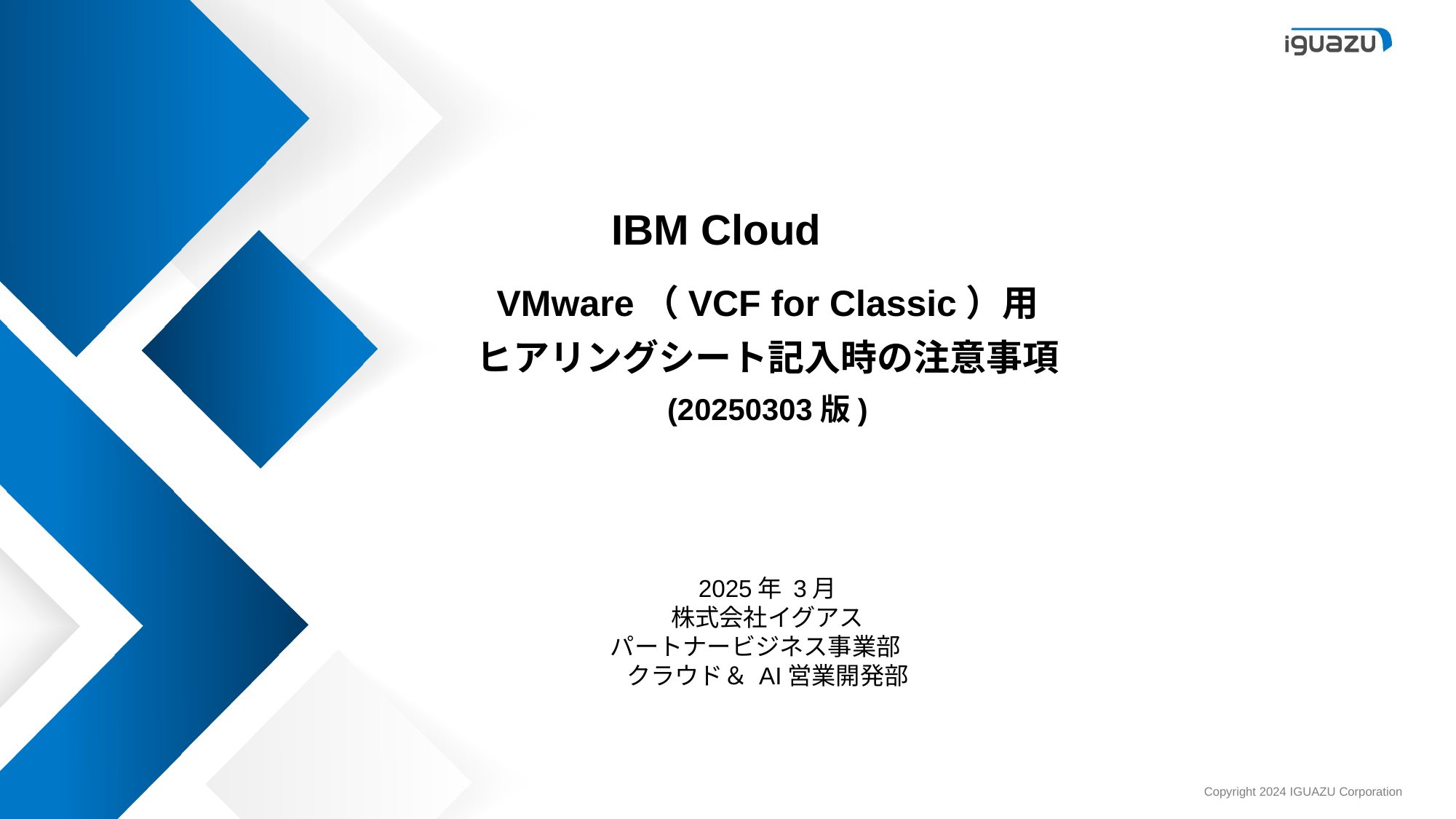

IBM Cloud
VMware（VCF for Classic）用
ヒアリングシート記入時の注意事項
(20250303版)
2025年 3月
株式会社イグアス
パートナービジネス事業部
クラウド＆ AI営業開発部